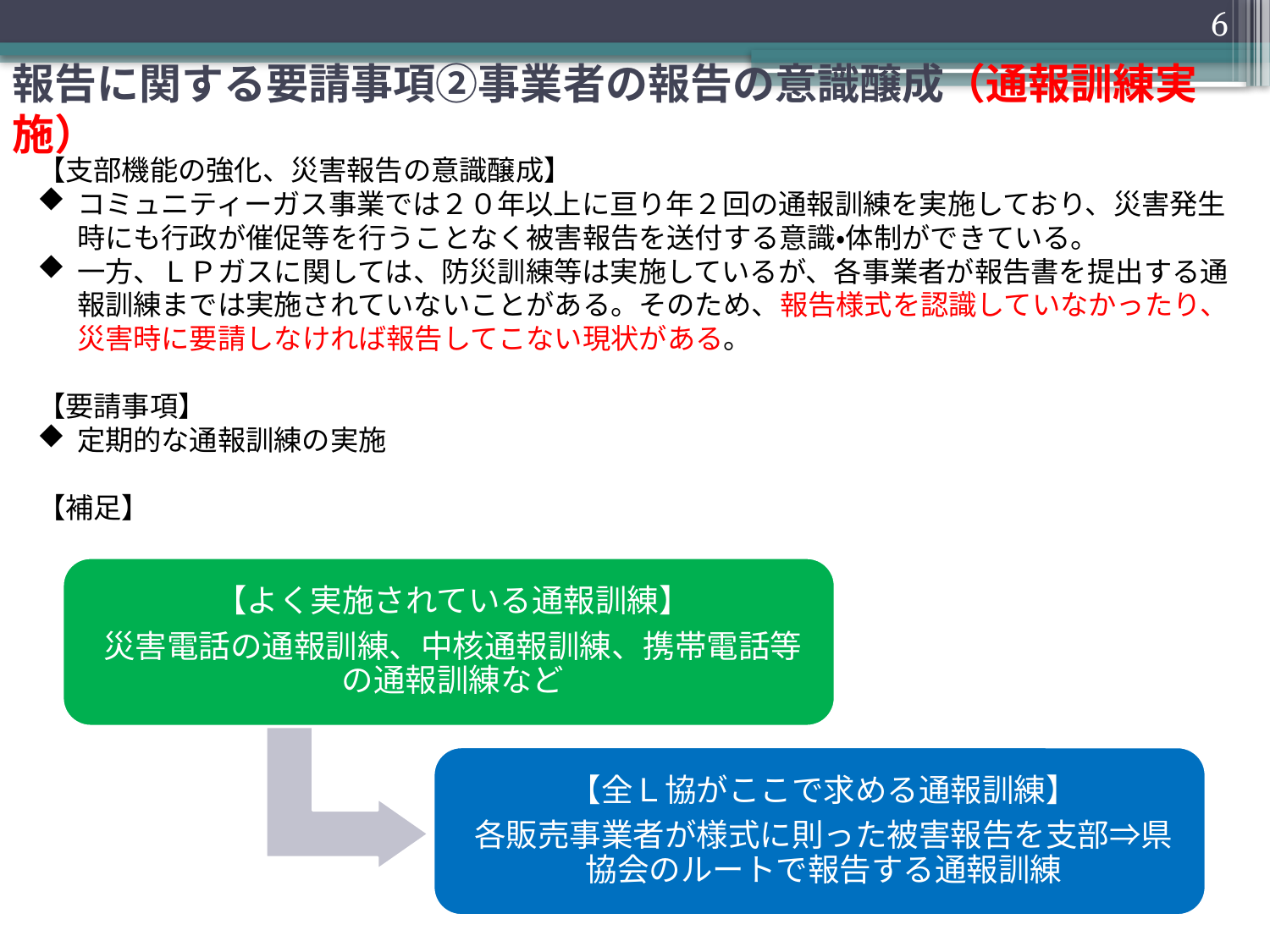

6
# 報告に関する要請事項②事業者の報告の意識醸成（通報訓練実施）
【支部機能の強化、災害報告の意識醸成】
コミュニティーガス事業では２０年以上に亘り年２回の通報訓練を実施しており、災害発生時にも行政が催促等を行うことなく被害報告を送付する意識・体制ができている。
一方、ＬＰガスに関しては、防災訓練等は実施しているが、各事業者が報告書を提出する通報訓練までは実施されていないことがある。そのため、報告様式を認識していなかったり、災害時に要請しなければ報告してこない現状がある。

【要請事項】
定期的な通報訓練の実施

【補足】

【よく実施されている通報訓練】
災害電話の通報訓練、中核通報訓練、携帯電話等の通報訓練など
【全Ｌ協がここで求める通報訓練】
各販売事業者が様式に則った被害報告を支部⇒県協会のルートで報告する通報訓練